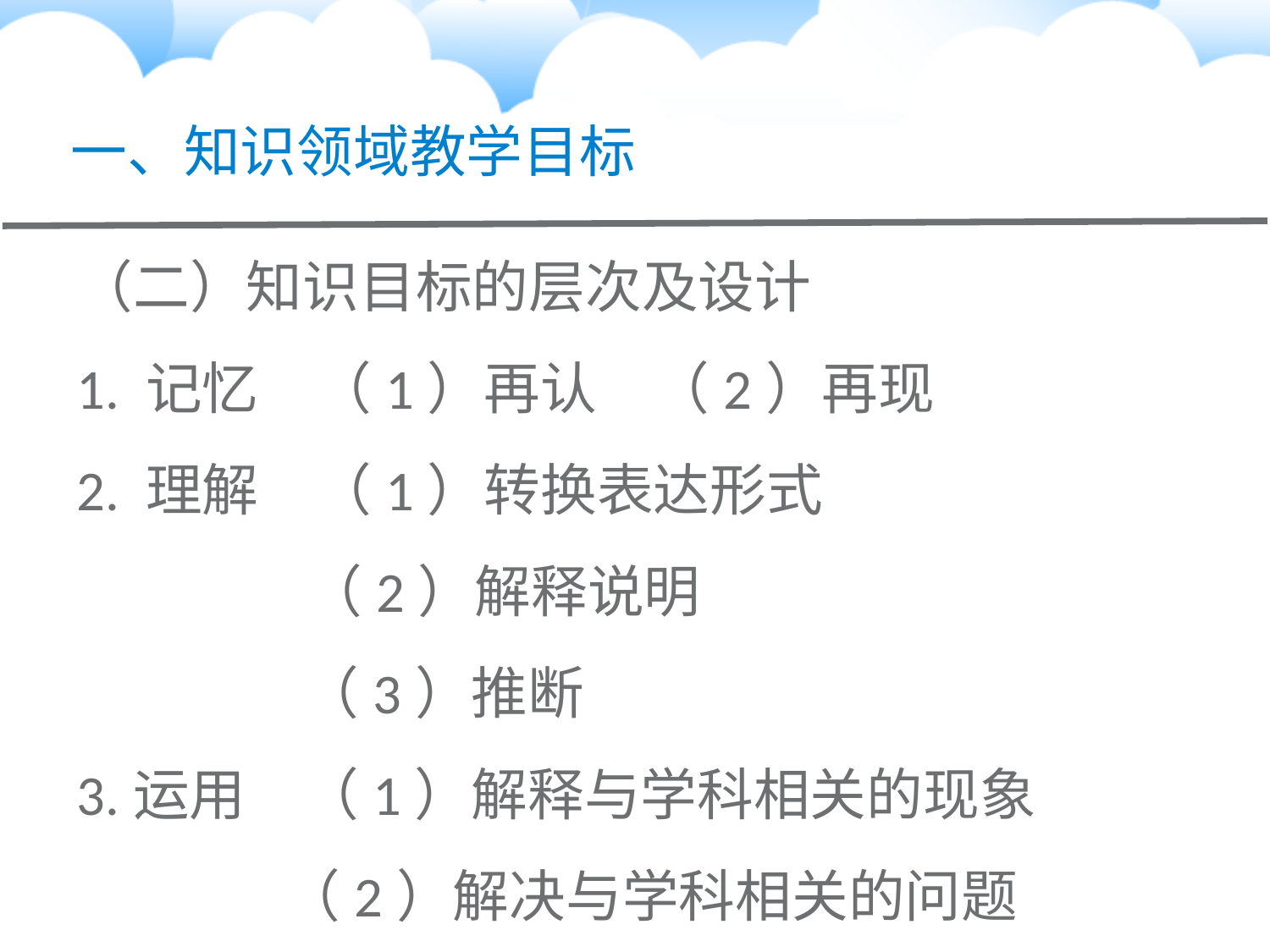

# 一、知识领域教学目标
（二）知识目标的层次及设计
1. 记忆　（1）再认　（2）再现
2. 理解　（1）转换表达形式
                 （2）解释说明
　　　　（3）推断
3.运用　（1）解释与学科相关的现象
　　　   （2）解决与学科相关的问题